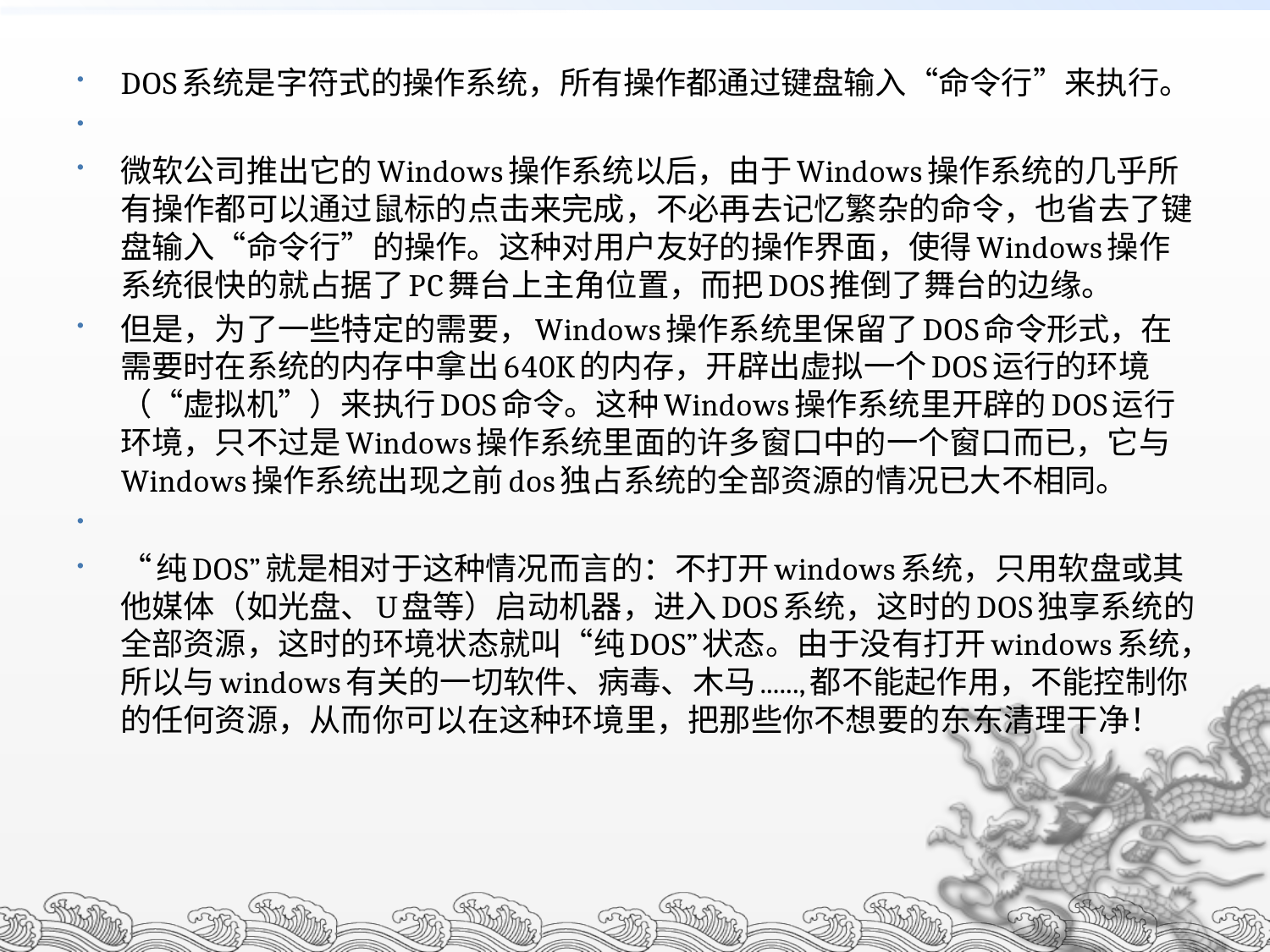

DOS系统是字符式的操作系统，所有操作都通过键盘输入“命令行”来执行。

微软公司推出它的Windows操作系统以后，由于Windows操作系统的几乎所有操作都可以通过鼠标的点击来完成，不必再去记忆繁杂的命令，也省去了键盘输入“命令行”的操作。这种对用户友好的操作界面，使得Windows操作系统很快的就占据了PC舞台上主角位置，而把DOS推倒了舞台的边缘。
但是，为了一些特定的需要，Windows操作系统里保留了DOS命令形式，在需要时在系统的内存中拿出640K的内存，开辟出虚拟一个DOS运行的环境（“虚拟机”）来执行DOS命令。这种Windows操作系统里开辟的DOS运行环境，只不过是Windows操作系统里面的许多窗口中的一个窗口而已，它与Windows操作系统出现之前dos独占系统的全部资源的情况已大不相同。

“纯DOS”就是相对于这种情况而言的：不打开windows系统，只用软盘或其他媒体（如光盘、U盘等）启动机器，进入DOS系统，这时的DOS独享系统的全部资源，这时的环境状态就叫“纯DOS”状态。由于没有打开windows系统，所以与windows有关的一切软件、病毒、木马......,都不能起作用，不能控制你的任何资源，从而你可以在这种环境里，把那些你不想要的东东清理干净！